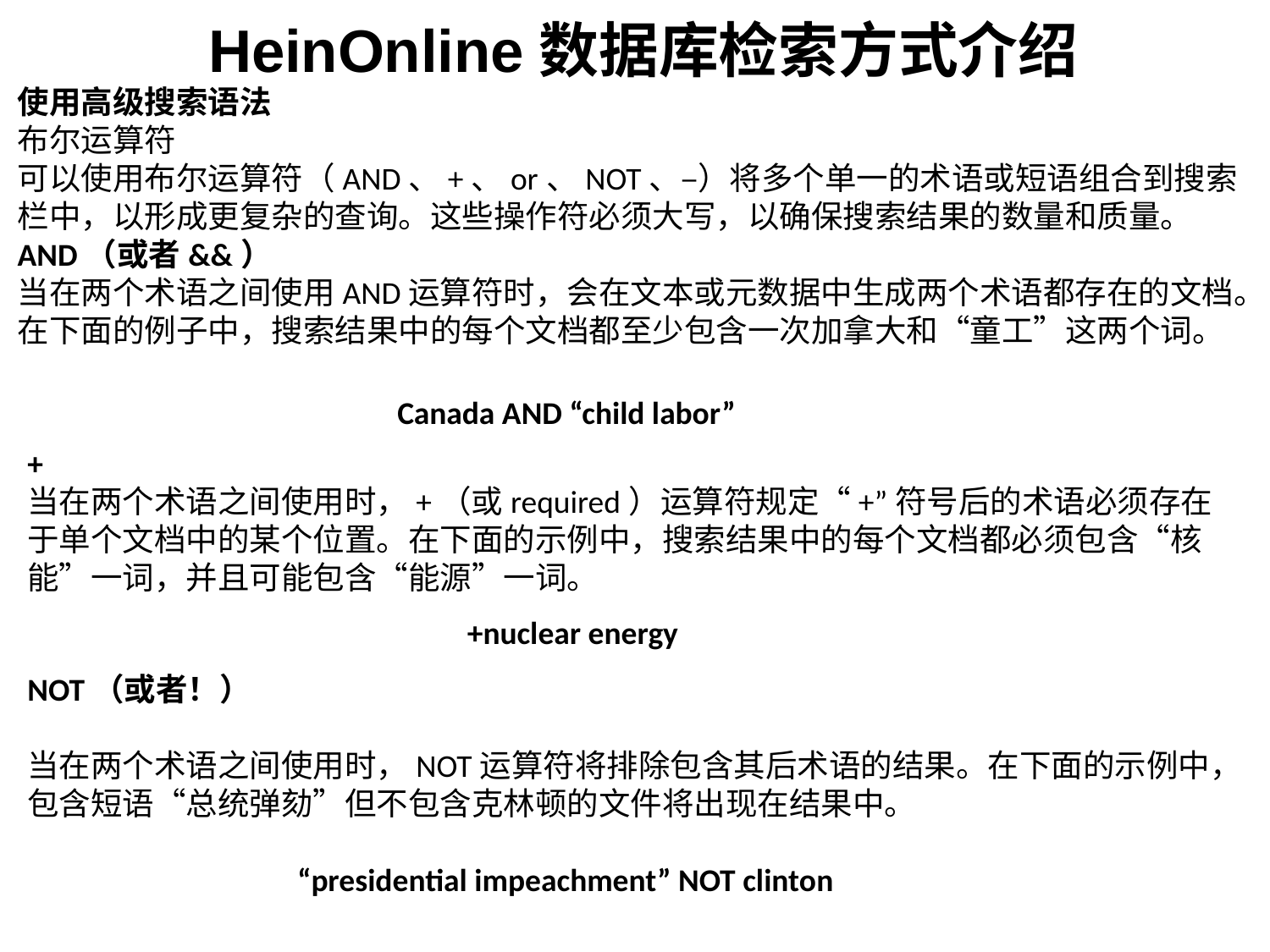

HeinOnline数据库检索方式介绍
使用高级搜索语法
布尔运算符
可以使用布尔运算符（AND、+、or、NOT、–）将多个单一的术语或短语组合到搜索栏中，以形成更复杂的查询。这些操作符必须大写，以确保搜索结果的数量和质量。
AND（或者&&）
当在两个术语之间使用AND运算符时，会在文本或元数据中生成两个术语都存在的文档。在下面的例子中，搜索结果中的每个文档都至少包含一次加拿大和“童工”这两个词。
Canada AND “child labor”
+
当在两个术语之间使用时，+（或required）运算符规定“+”符号后的术语必须存在于单个文档中的某个位置。在下面的示例中，搜索结果中的每个文档都必须包含“核能”一词，并且可能包含“能源”一词。
+nuclear energy
NOT（或者！）

当在两个术语之间使用时，NOT运算符将排除包含其后术语的结果。在下面的示例中，包含短语“总统弹劾”但不包含克林顿的文件将出现在结果中。
“presidential impeachment” NOT clinton